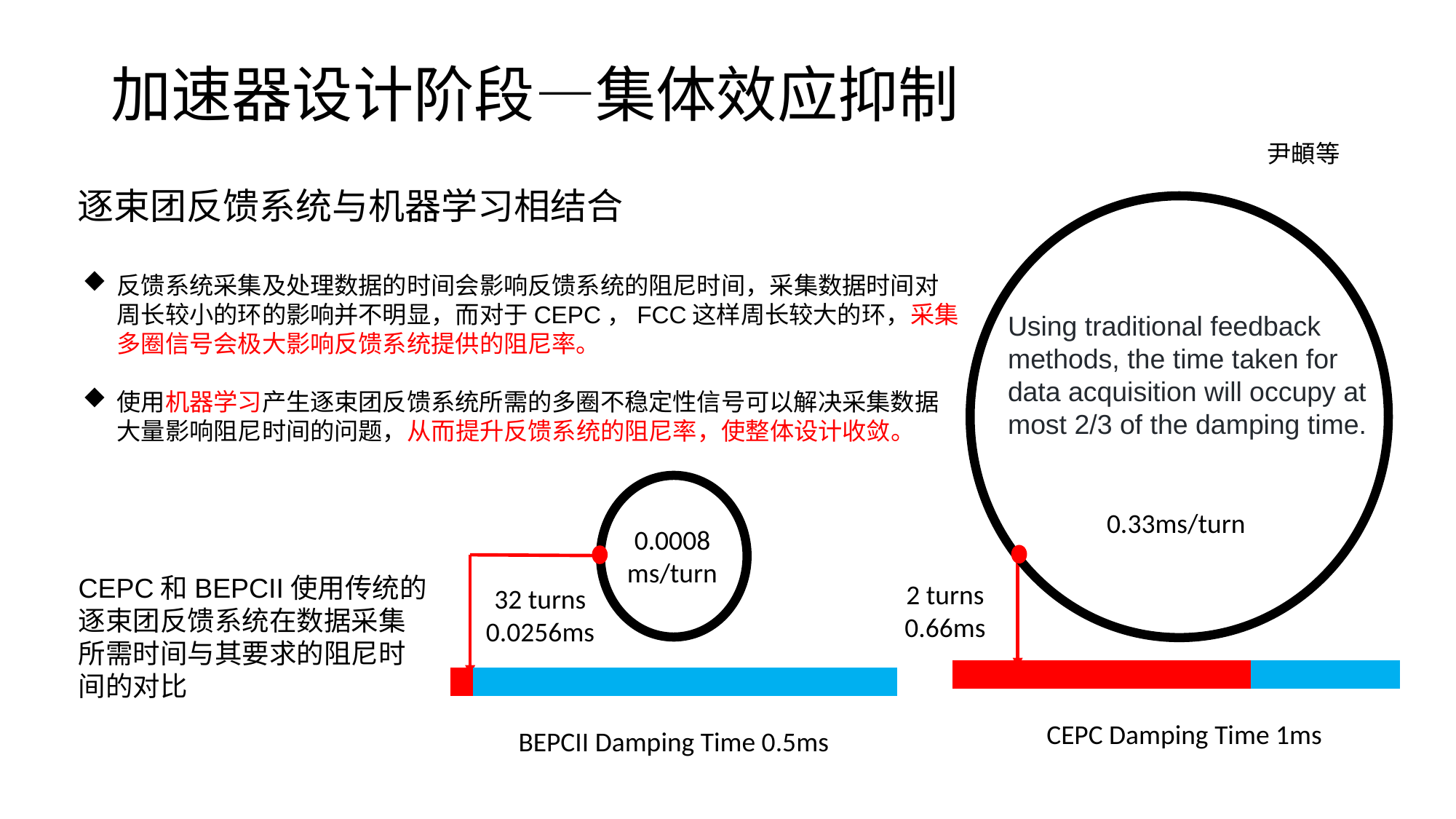

# 加速器设计阶段—集体效应抑制
尹頔等
逐束团反馈系统与机器学习相结合

反馈系统采集及处理数据的时间会影响反馈系统的阻尼时间，采集数据时间对周长较小的环的影响并不明显，而对于CEPC，FCC这样周长较大的环，采集多圈信号会极大影响反馈系统提供的阻尼率。

使用机器学习产生逐束团反馈系统所需的多圈不稳定性信号可以解决采集数据大量影响阻尼时间的问题，从而提升反馈系统的阻尼率，使整体设计收敛。
Using traditional feedback methods, the time taken for data acquisition will occupy at most 2/3 of the damping time.

0.33ms/turn
0.0008ms/turn

CEPC和BEPCII使用传统的逐束团反馈系统在数据采集所需时间与其要求的阻尼时间的对比
2 turns
0.66ms
32 turns
0.0256ms

### Chart

| Category | 系列 1 | 系列 2 |
|---|---|---|
| 类别 1 | 0.66 | 0.33 |

### Chart

| Category | 系列 1 | 系列 2 |
|---|---|---|
| 类别 1 | 0.0256 | 0.4744 |
CEPC Damping Time 1ms
BEPCII Damping Time 0.5ms